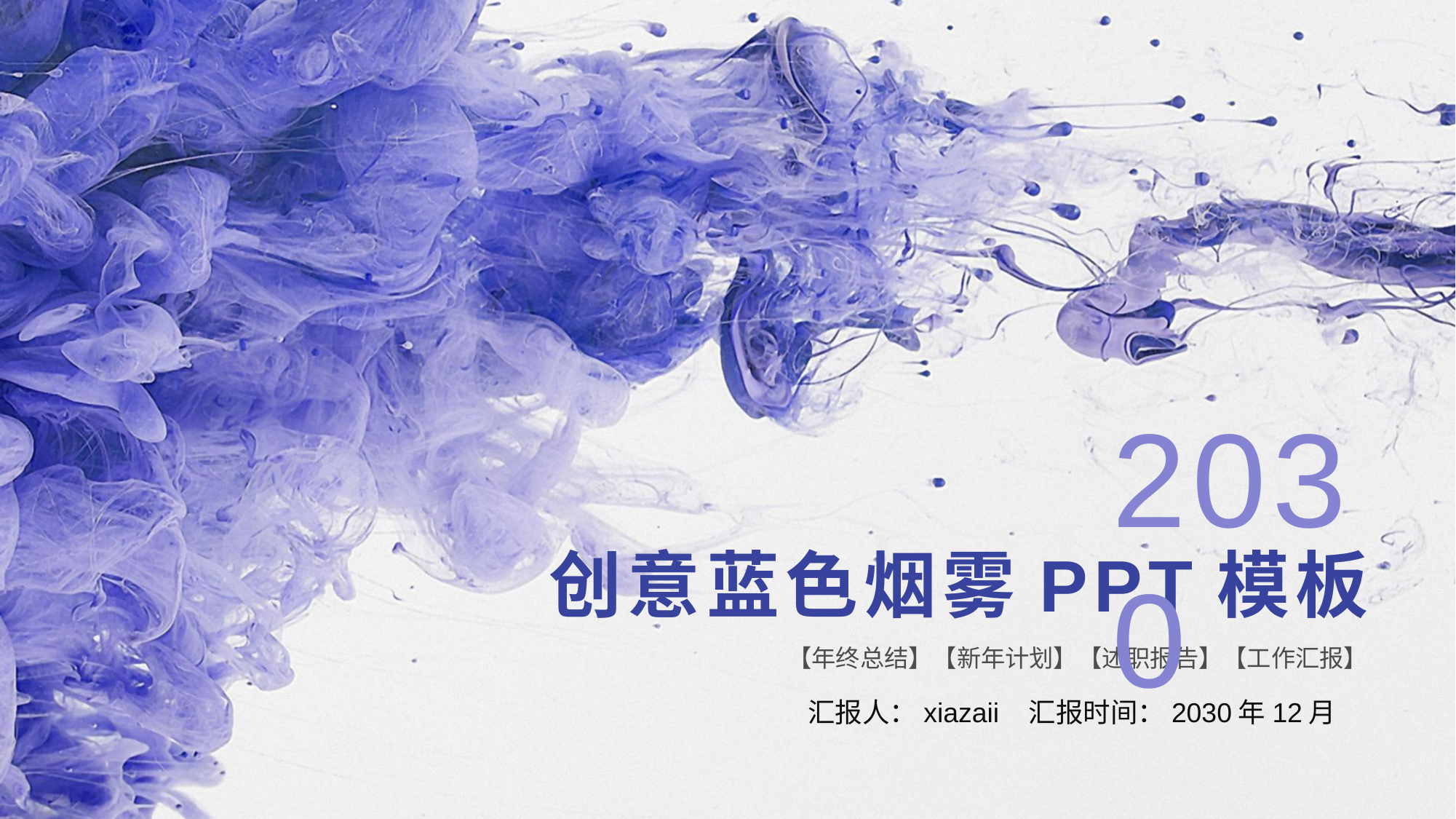

2030
创意蓝色烟雾PPT模板
【年终总结】【新年计划】【述职报告】【工作汇报】
汇报人：xiazaii   汇报时间：2030年12月